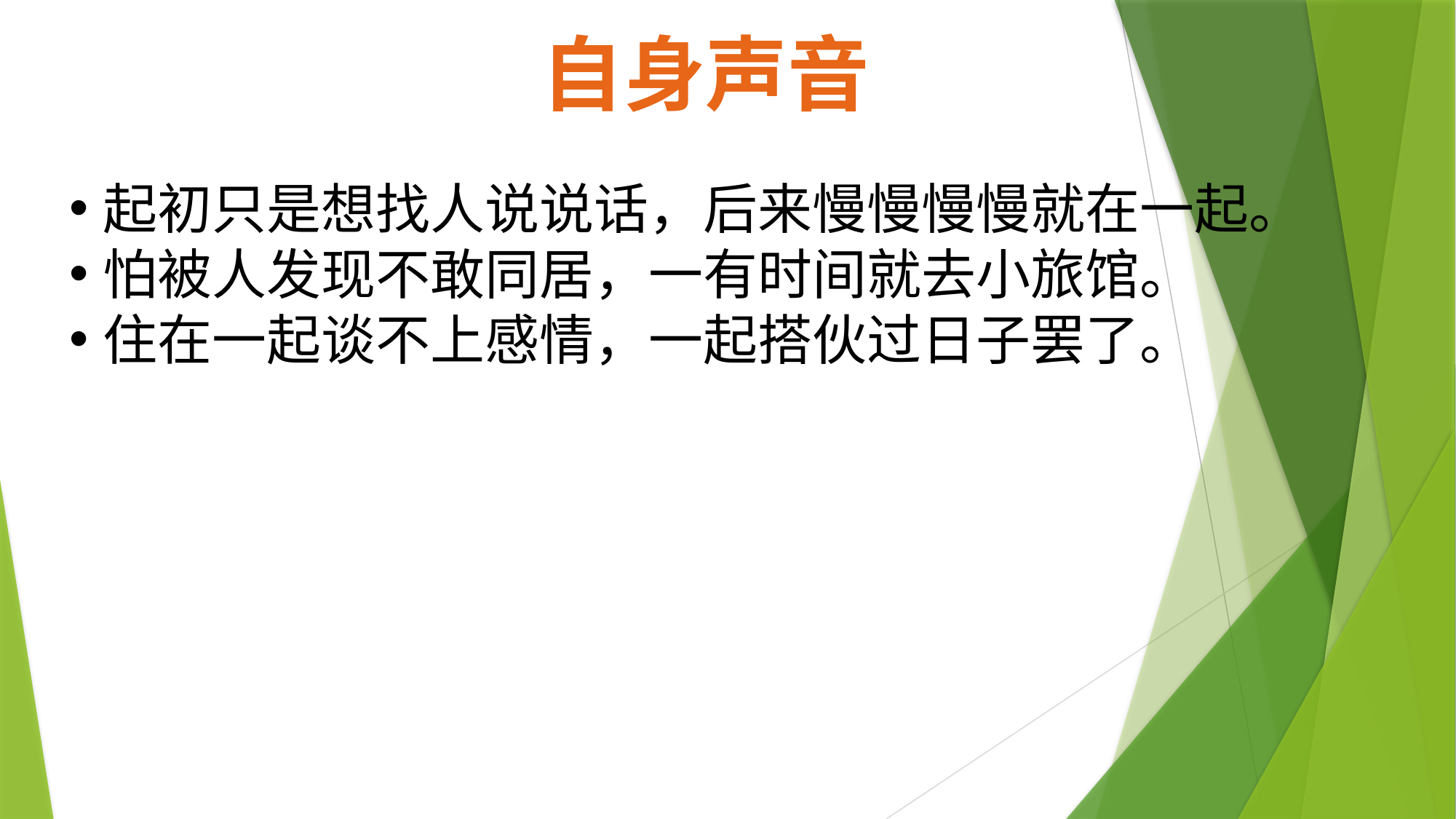

自身声音
起初只是想找人说说话，后来慢慢慢慢就在一起。
怕被人发现不敢同居，一有时间就去小旅馆。
住在一起谈不上感情，一起搭伙过日子罢了。